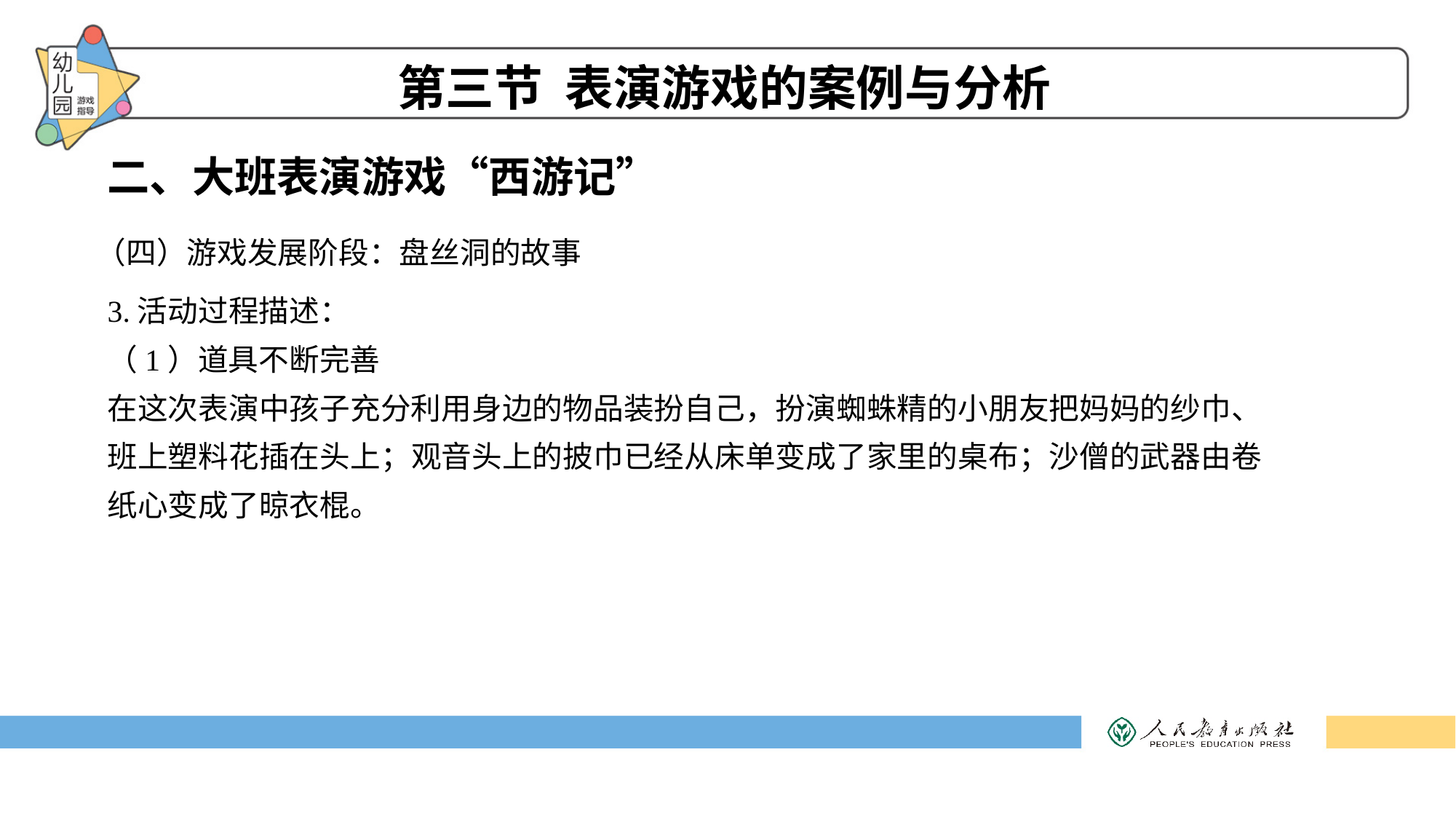

第三节  表演游戏的案例与分析
二、大班表演游戏“西游记”
（四）游戏发展阶段：盘丝洞的故事
3.活动过程描述：
（1）道具不断完善
在这次表演中孩子充分利用身边的物品装扮自己，扮演蜘蛛精的小朋友把妈妈的纱巾、班上塑料花插在头上；观音头上的披巾已经从床单变成了家里的桌布；沙僧的武器由卷纸心变成了晾衣棍。